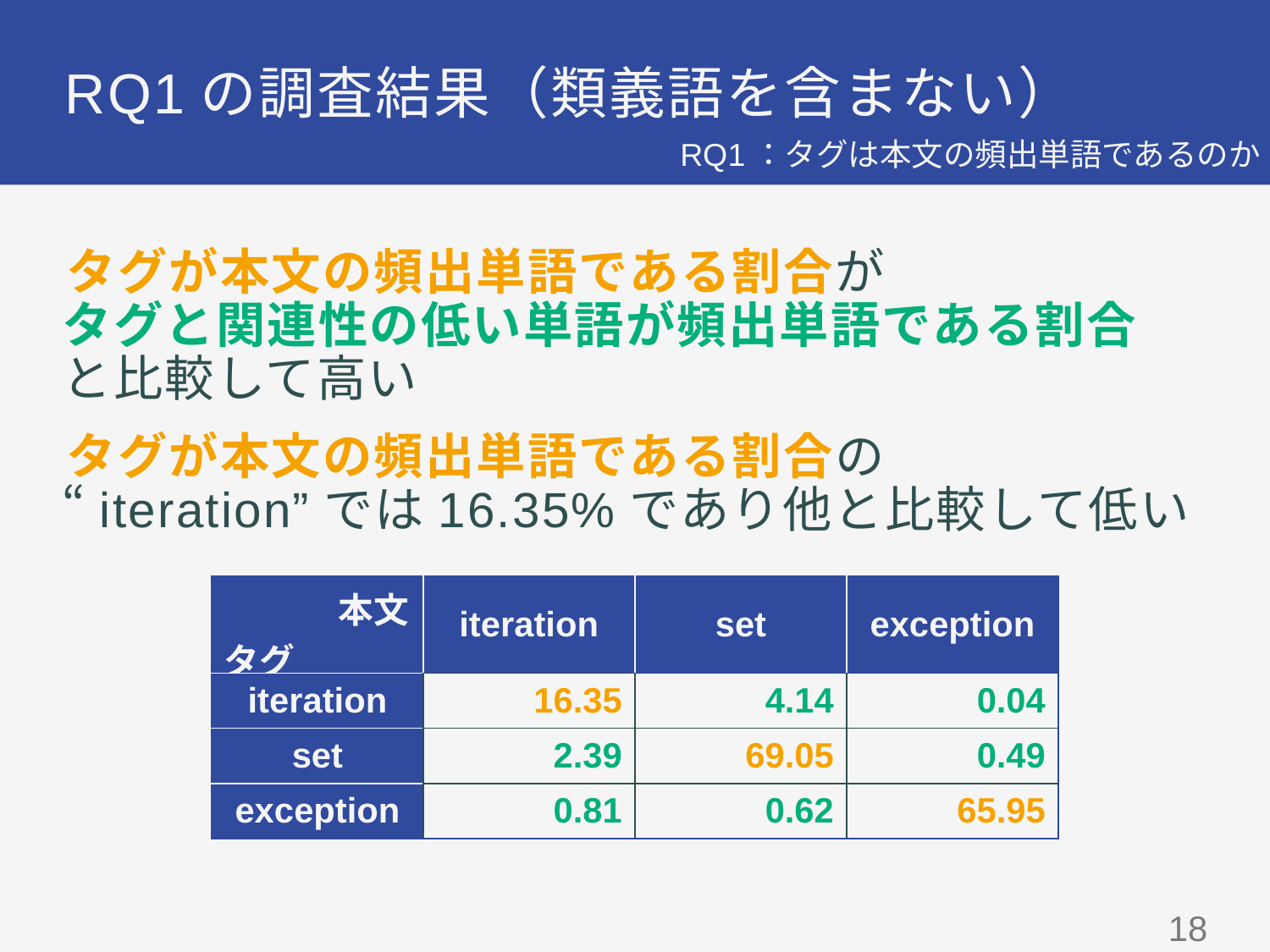

# RQ1の調査結果（類義語を含まない）
RQ1：タグは本文の頻出単語であるのか
タグが本文の頻出単語である割合が
タグと関連性の低い単語が頻出単語である割合
と比較して高い
タグが本文の頻出単語である割合の
“iteration”では16.35%であり他と比較して低い

| 本文 タグ | iteration | set | exception |
| --- | --- | --- | --- |
| iteration | 16.35 | 4.14 | 0.04 |
| set | 2.39 | 69.05 | 0.49 |
| exception | 0.81 | 0.62 | 65.95 |
18